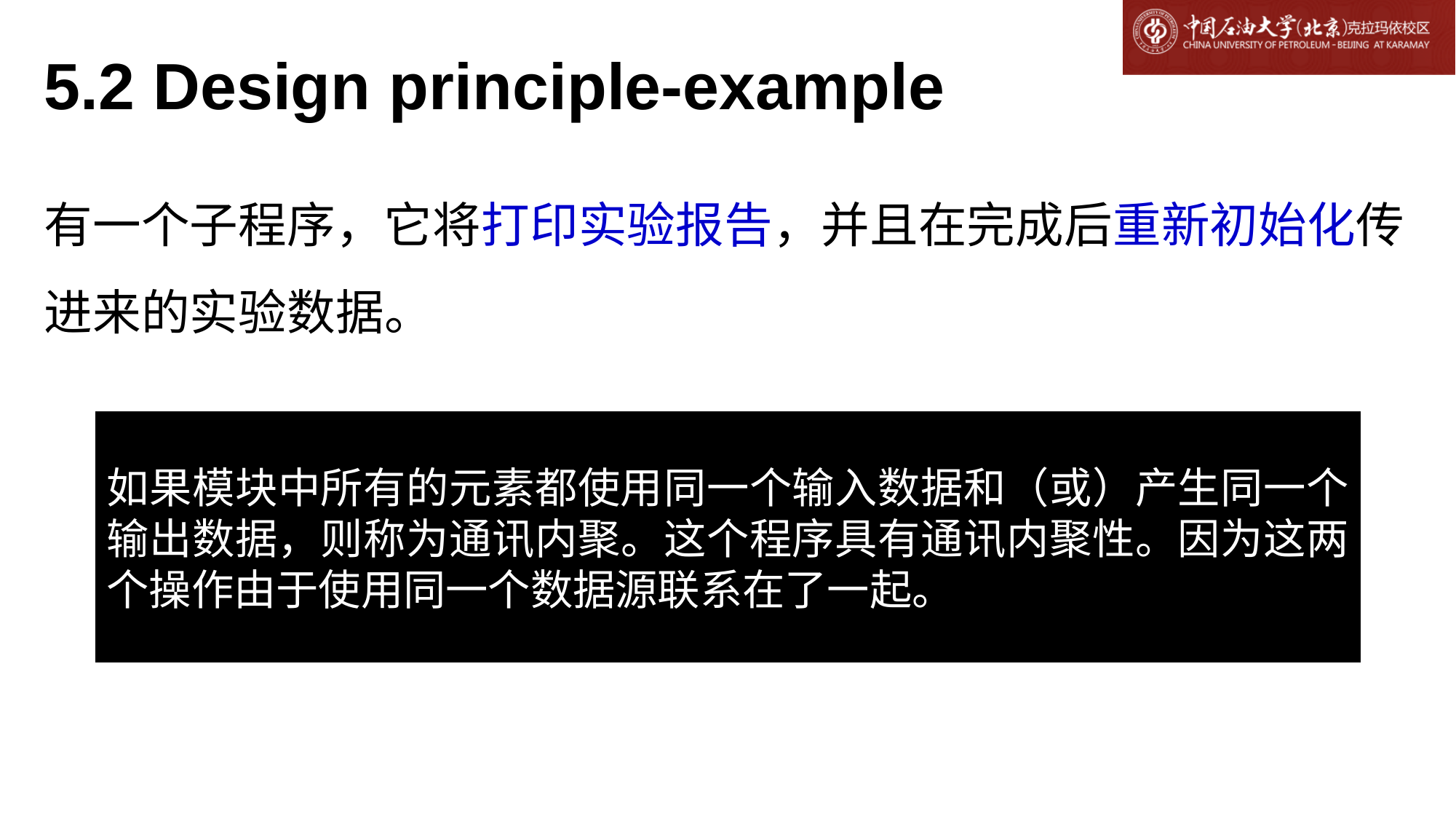

# 5.2 Design principle-example
有一个子程序，它将打印实验报告，并且在完成后重新初始化传进来的实验数据。
如果模块中所有的元素都使用同一个输入数据和（或）产生同一个输出数据，则称为通讯内聚。这个程序具有通讯内聚性。因为这两个操作由于使用同一个数据源联系在了一起。